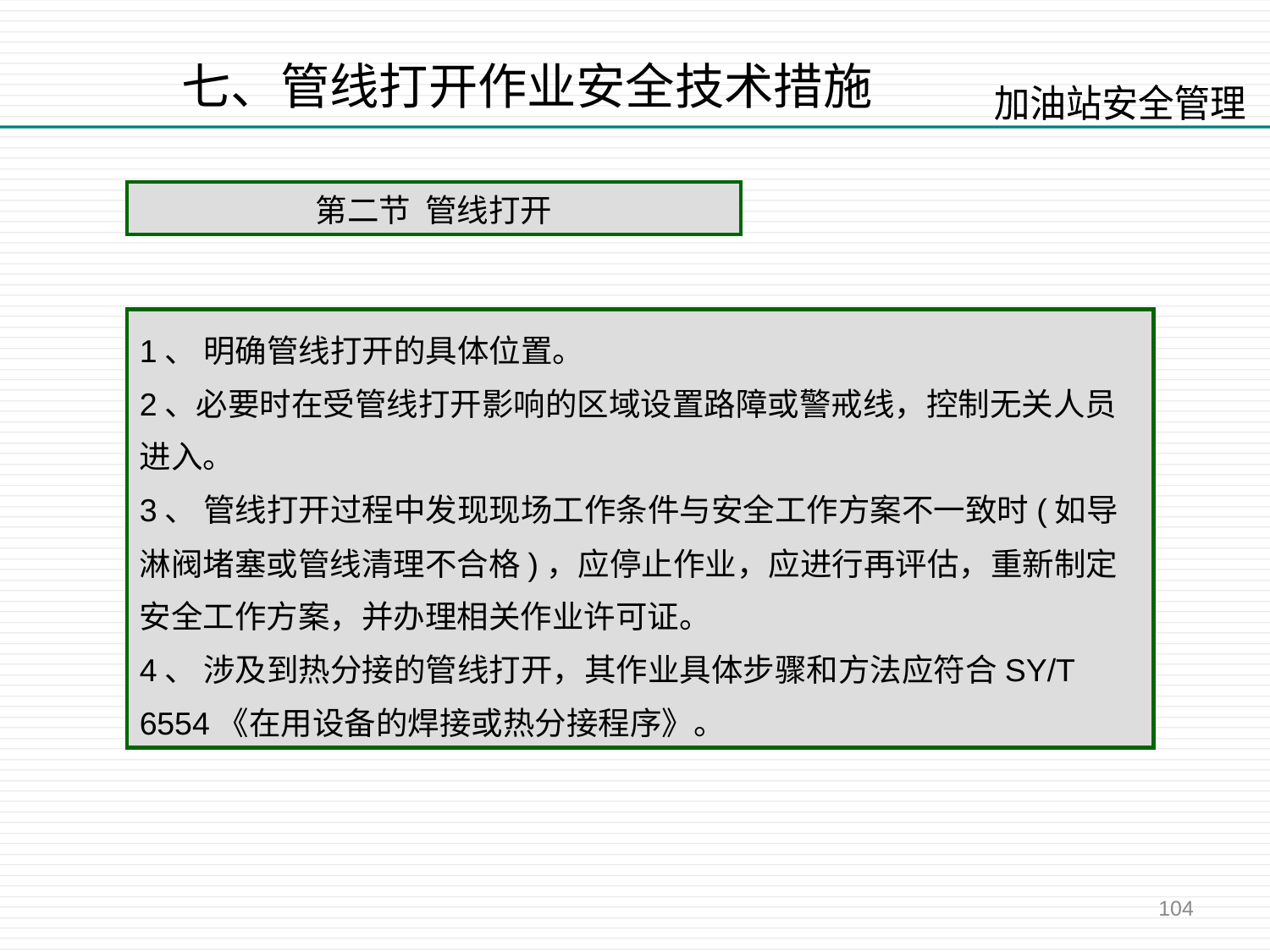

七、管线打开作业安全技术措施
第二节  管线打开
1、 明确管线打开的具体位置。
2、必要时在受管线打开影响的区域设置路障或警戒线，控制无关人员进入。
3、 管线打开过程中发现现场工作条件与安全工作方案不一致时(如导淋阀堵塞或管线清理不合格)，应停止作业，应进行再评估，重新制定安全工作方案，并办理相关作业许可证。
4、 涉及到热分接的管线打开，其作业具体步骤和方法应符合SY/T 6554《在用设备的焊接或热分接程序》。
104